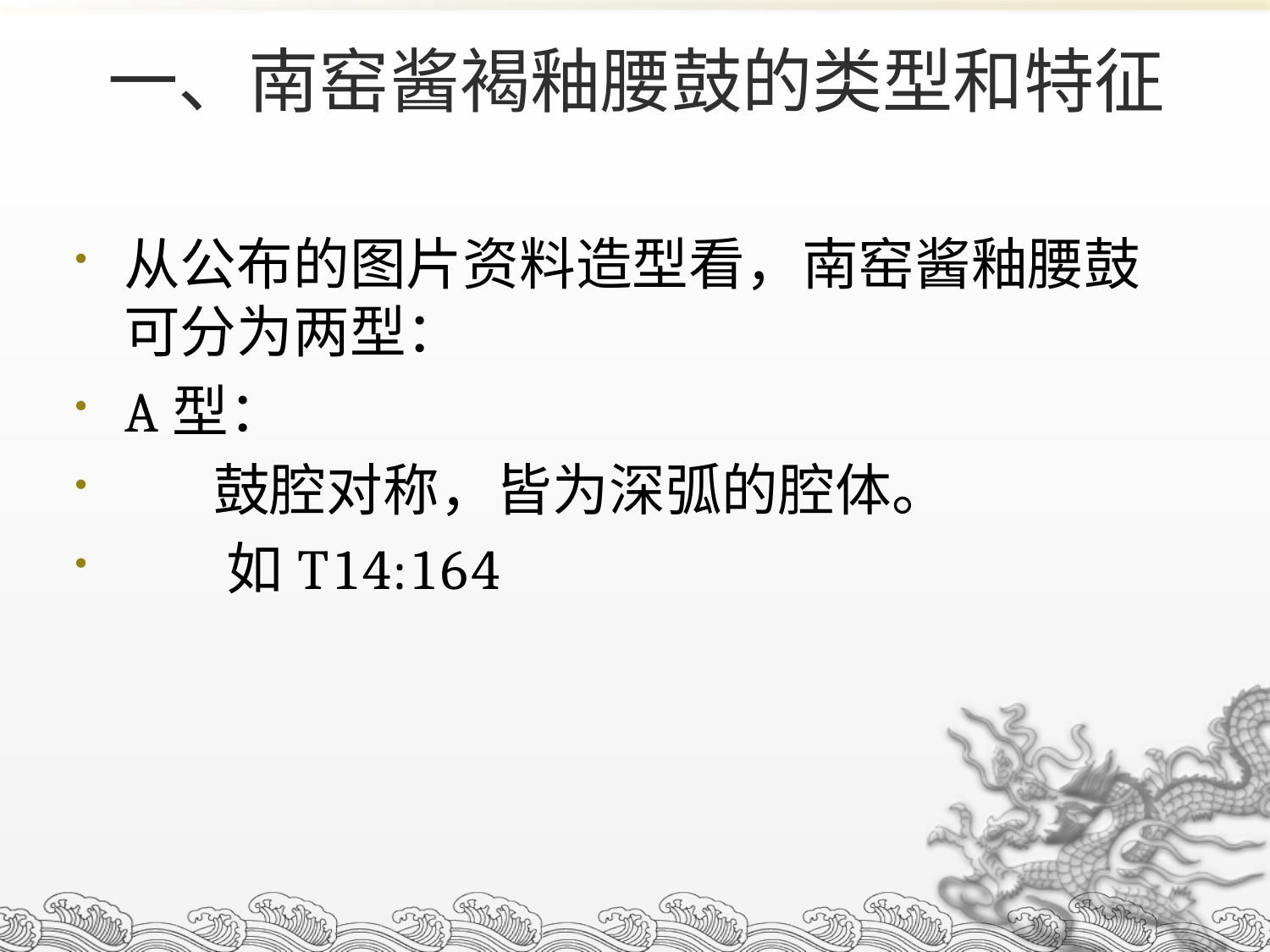

# 一、南窑酱褐釉腰鼓的类型和特征
从公布的图片资料造型看，南窑酱釉腰鼓可分为两型：
A型：
      鼓腔对称，皆为深弧的腔体。
       如T14:164